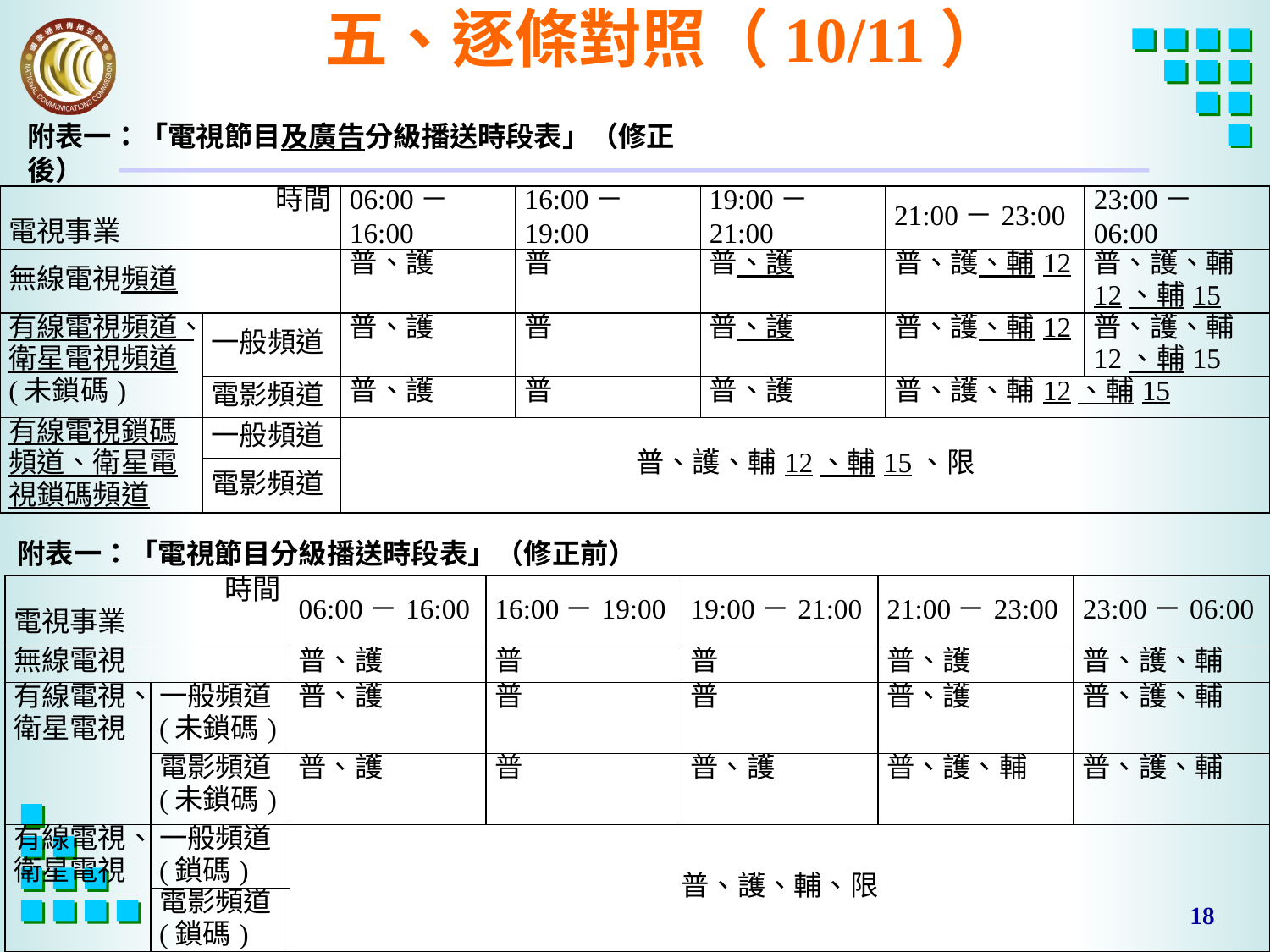

# 五、逐條對照（10/11）
附表一：「電視節目及廣告分級播送時段表」（修正後）
| 時間 電視事業 |  | 06:00－16:00 | 16:00－19:00 | 19:00－21:00 | 21:00－23:00 | 23:00－06:00 |
| --- | --- | --- | --- | --- | --- | --- |
| 無線電視頻道 |  | 普、護 | 普 | 普、護 | 普、護、輔12 | 普、護、輔12、輔15 |
| 有線電視頻道、衛星電視頻道(未鎖碼) | 一般頻道 | 普、護 | 普 | 普、護 | 普、護、輔12 | 普、護、輔12、輔15 |
|  | 電影頻道 | 普、護 | 普 | 普、護 | 普、護、輔12、輔15 |  |
| 有線電視鎖碼頻道、衛星電視鎖碼頻道 | 一般頻道 | 普、護、輔12、輔15、限 |  |  |  |  |
|  | 電影頻道 |  |  |  |  |  |
附表一：「電視節目分級播送時段表」（修正前）
| 時間 電視事業 |  | 06:00－16:00 | 16:00－19:00 | 19:00－21:00 | 21:00－23:00 | 23:00－06:00 |
| --- | --- | --- | --- | --- | --- | --- |
| 無線電視 |  | 普、護 | 普 | 普 | 普、護 | 普、護、輔 |
| 有線電視、衛星電視 | 一般頻道(未鎖碼) | 普、護 | 普 | 普 | 普、護 | 普、護、輔 |
|  | 電影頻道(未鎖碼) | 普、護 | 普 | 普、護 | 普、護、輔 | 普、護、輔 |
| 有線電視、衛星電視 | 一般頻道(鎖碼) | 普、護、輔、限 |  |  |  |  |
|  | 電影頻道(鎖碼) |  |  |  |  |  |